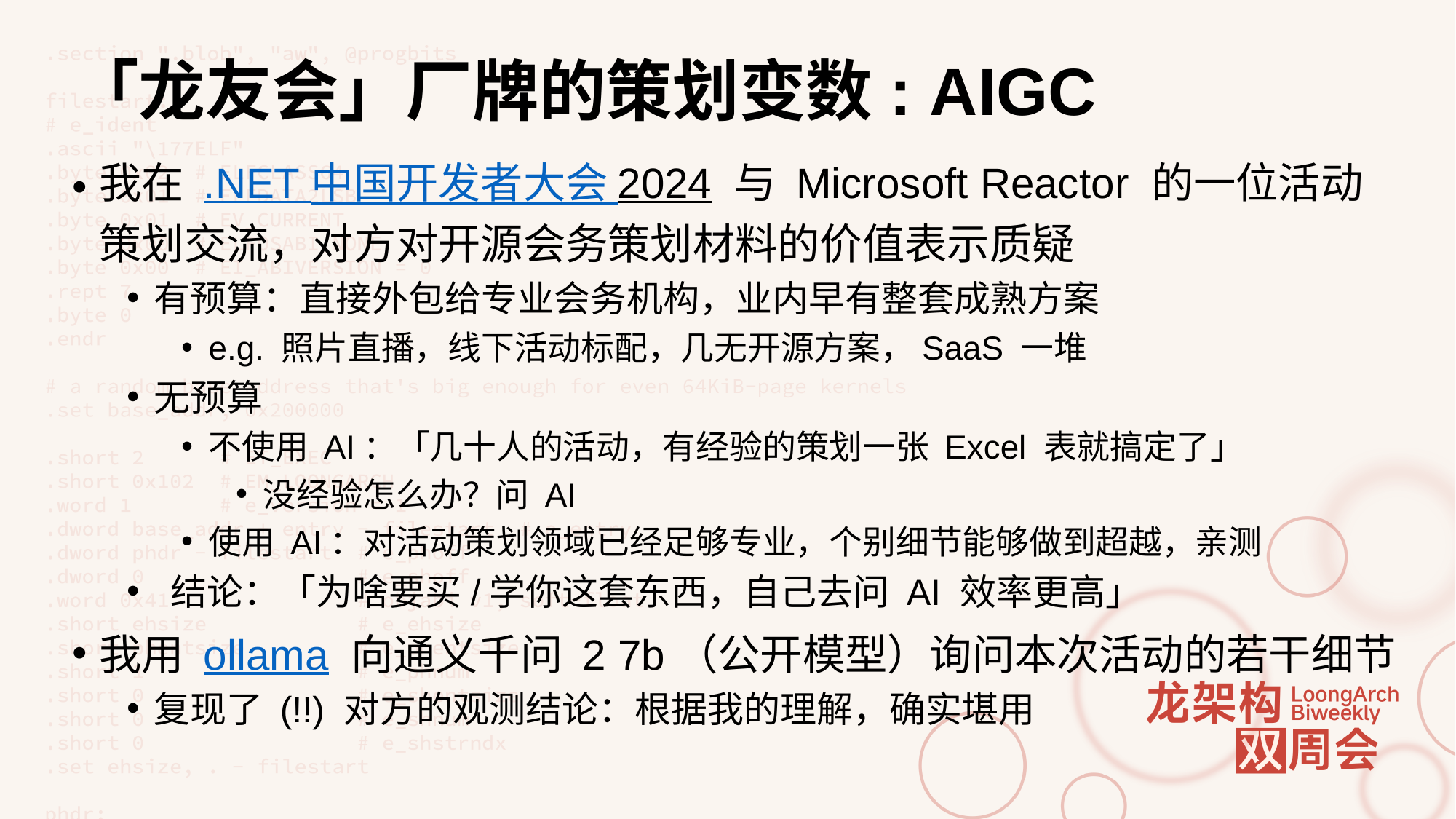

# 「龙友会」厂牌的策划变数: AIGC
我在 .NET 中国开发者大会 2024 与 Microsoft Reactor 的一位活动策划交流，对方对开源会务策划材料的价值表示质疑
有预算：直接外包给专业会务机构，业内早有整套成熟方案
e.g. 照片直播，线下活动标配，几无开源方案，SaaS 一堆
无预算
不使用 AI：「几十人的活动，有经验的策划一张 Excel 表就搞定了」
没经验怎么办？问 AI
使用 AI：对活动策划领域已经足够专业，个别细节能够做到超越，亲测
 结论：「为啥要买/学你这套东西，自己去问 AI 效率更高」
我用 ollama 向通义千问 2 7b（公开模型）询问本次活动的若干细节
复现了 (!!) 对方的观测结论：根据我的理解，确实堪用